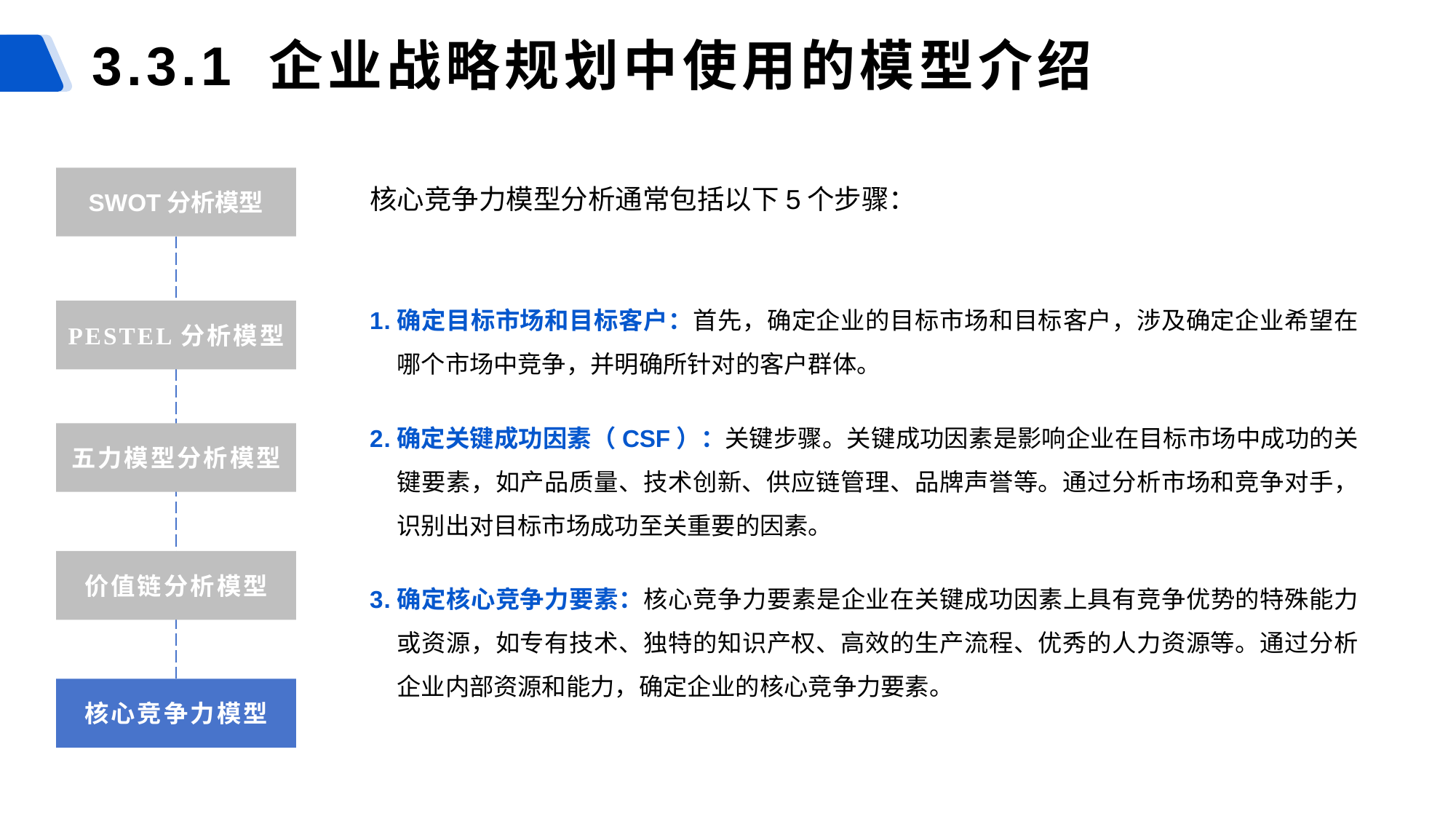

3.3.1 企业战略规划中使用的模型介绍
SWOT分析模型
核心竞争力模型分析通常包括以下5个步骤：
确定目标市场和目标客户：首先，确定企业的目标市场和目标客户，涉及确定企业希望在哪个市场中竞争，并明确所针对的客户群体。
确定关键成功因素（CSF）：关键步骤。关键成功因素是影响企业在目标市场中成功的关键要素，如产品质量、技术创新、供应链管理、品牌声誉等。通过分析市场和竞争对手，识别出对目标市场成功至关重要的因素。
确定核心竞争力要素：核心竞争力要素是企业在关键成功因素上具有竞争优势的特殊能力或资源，如专有技术、独特的知识产权、高效的生产流程、优秀的人力资源等。通过分析企业内部资源和能力，确定企业的核心竞争力要素。

PESTEL分析模型
五力模型分析模型
价值链分析模型
核心竞争力模型